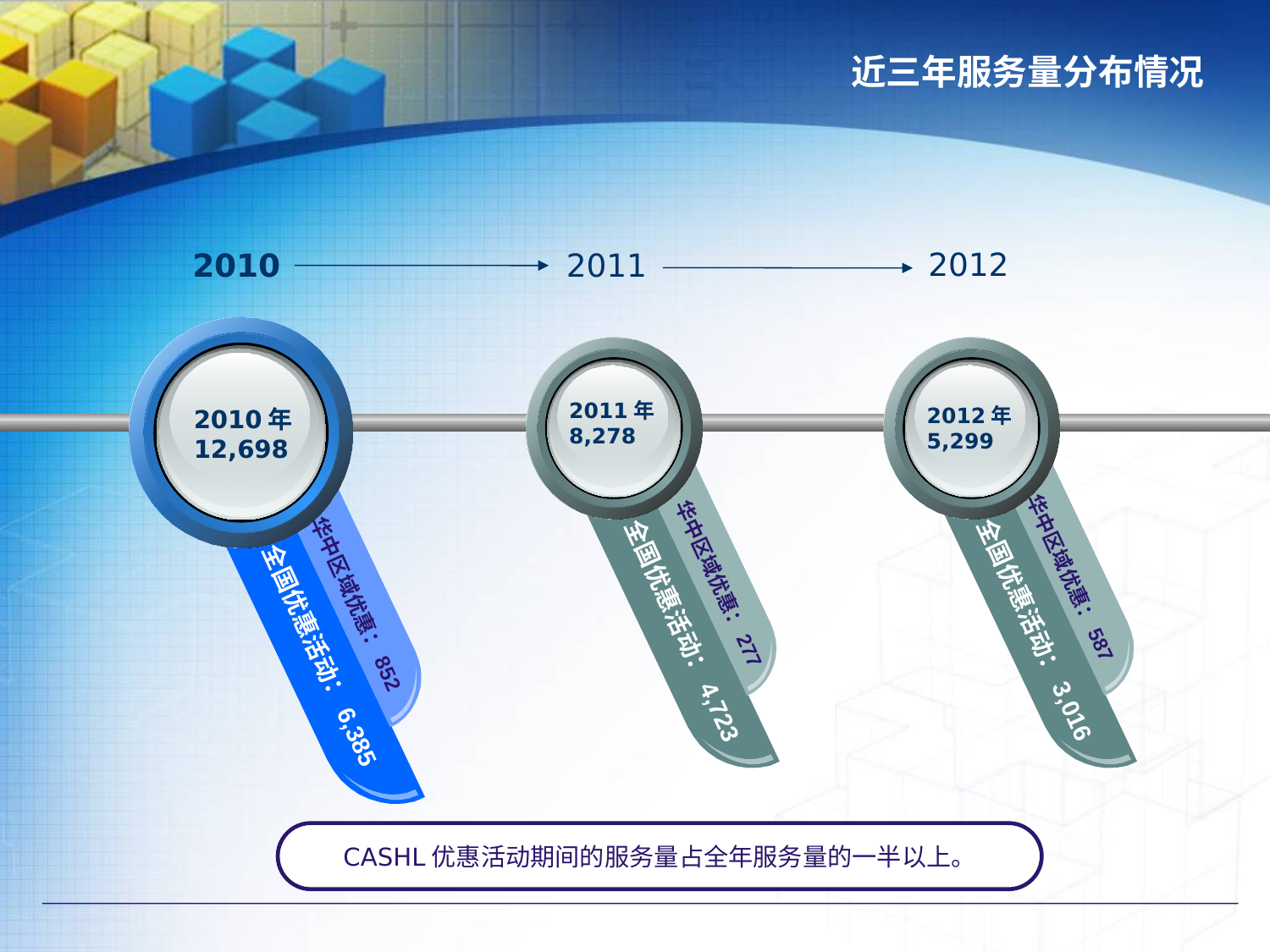

# 近三年服务量分布情况
2012
2010
2011

华中区域优惠：852

全国优惠活动：6,385
2010年
12,698

华中区域优惠：277
全国优惠活动：4,723
2011年
8,278

华中区域优惠：587

全国优惠活动：3,016
2012年
5,299

CASHL优惠活动期间的服务量占全年服务量的一半以上。